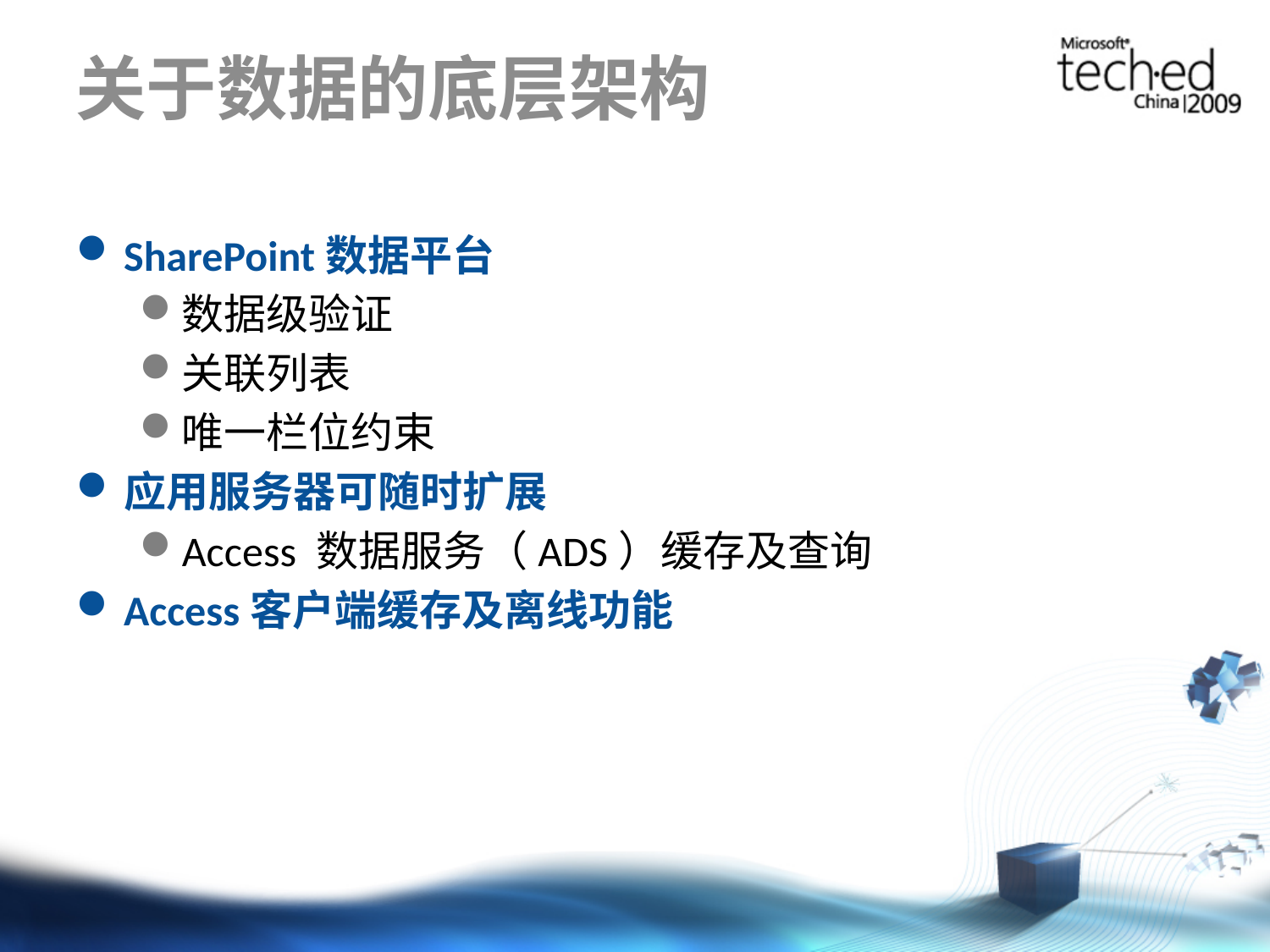

# 关于数据的底层架构
SharePoint数据平台
数据级验证
关联列表
唯一栏位约束
应用服务器可随时扩展
Access 数据服务（ADS）缓存及查询
Access客户端缓存及离线功能